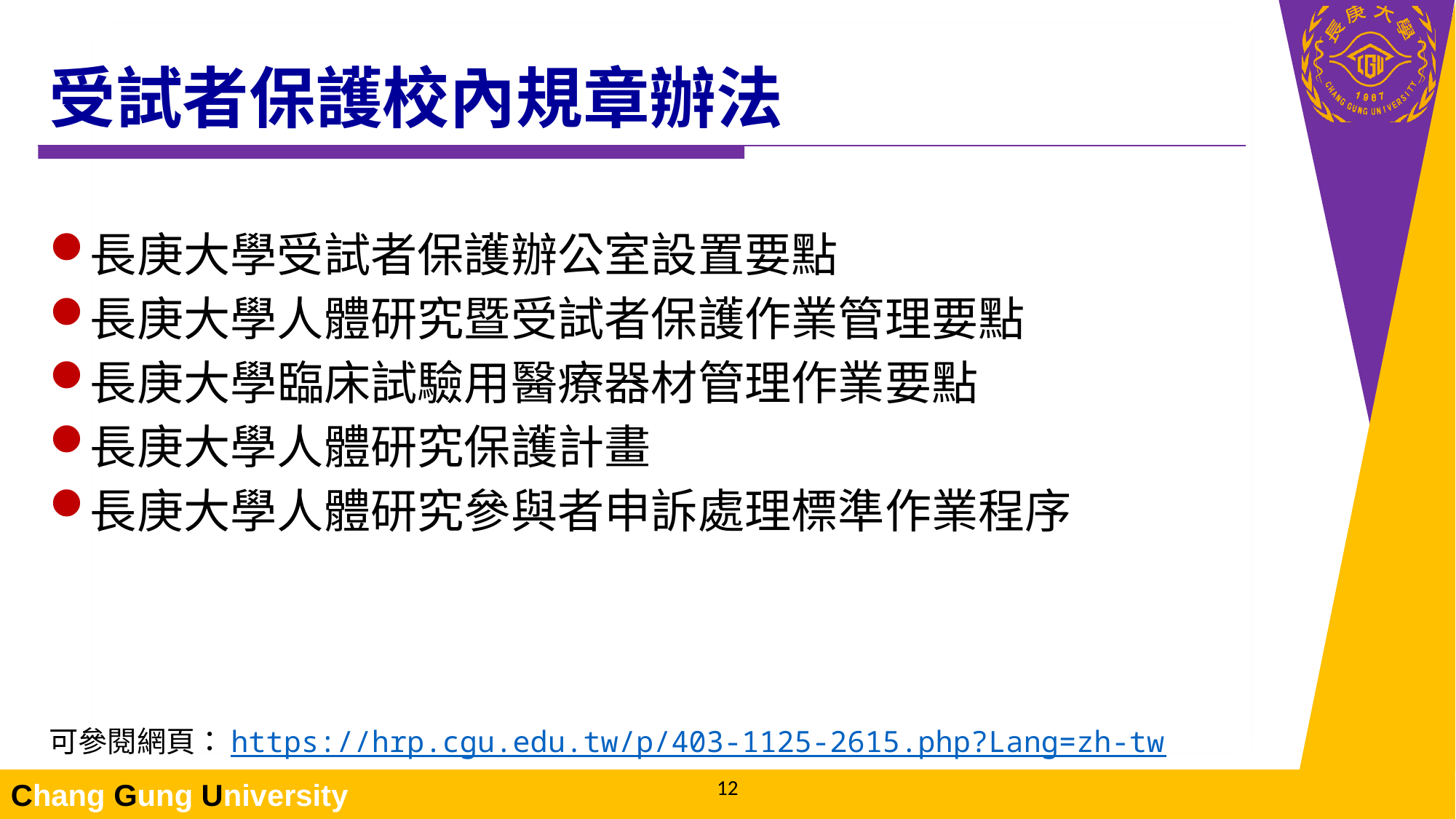

# 受試者保護校內規章辦法

長庚大學受試者保護辦公室設置要點
長庚大學人體研究暨受試者保護作業管理要點
長庚大學臨床試驗用醫療器材管理作業要點
長庚大學人體研究保護計畫
長庚大學人體研究參與者申訴處理標準作業程序

可參閱網頁：https://hrp.cgu.edu.tw/p/403-1125-2615.php?Lang=zh-tw

12